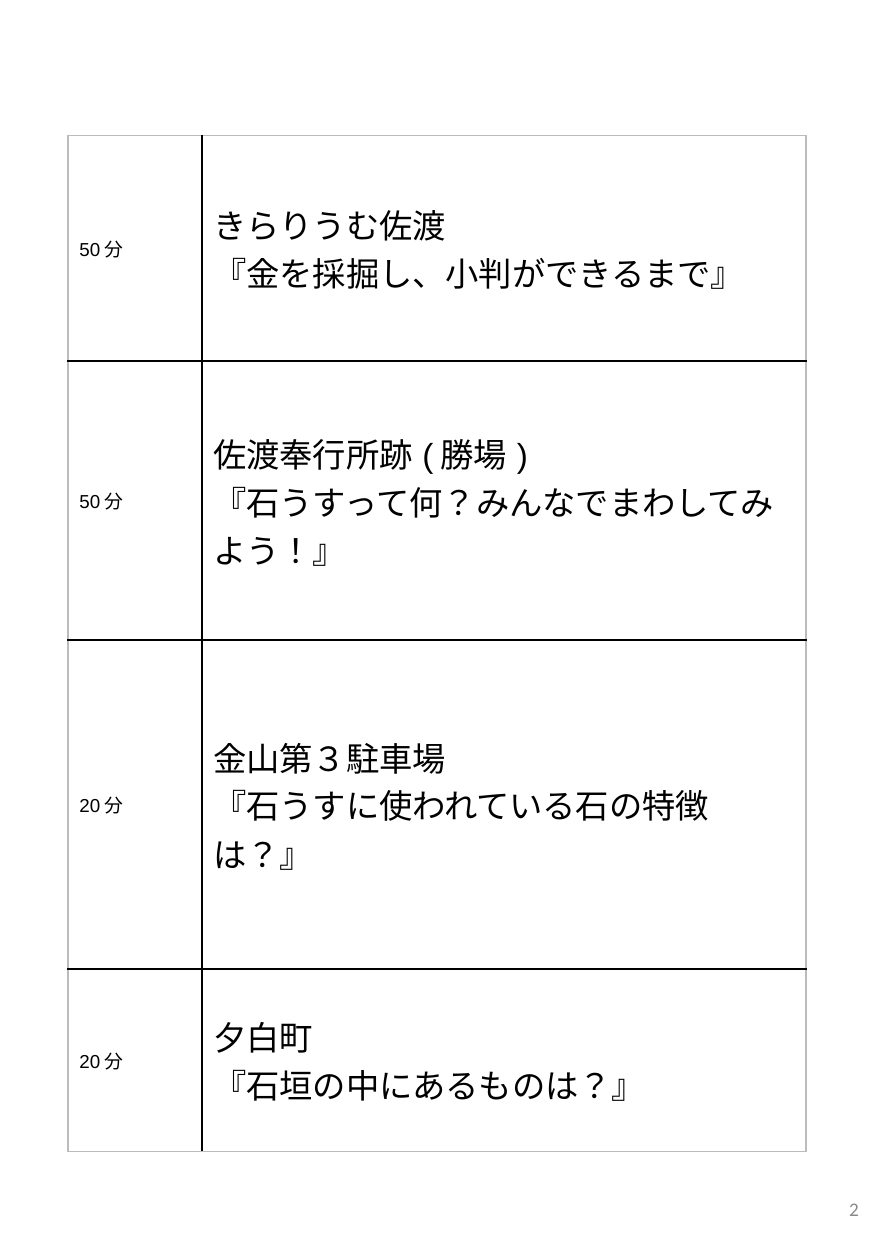

# 日程表
| 50分 | きらりうむ佐渡 『金を採掘し、小判ができるまで』 |
| --- | --- |
| 50分 | 佐渡奉行所跡(勝場) 『石うすって何？みんなでまわしてみよう！』 |
| 20分 | 金山第３駐車場 『石うすに使われている石の特徴は？』 |
| 20分 | 夕白町 『石垣の中にあるものは？』 |
2